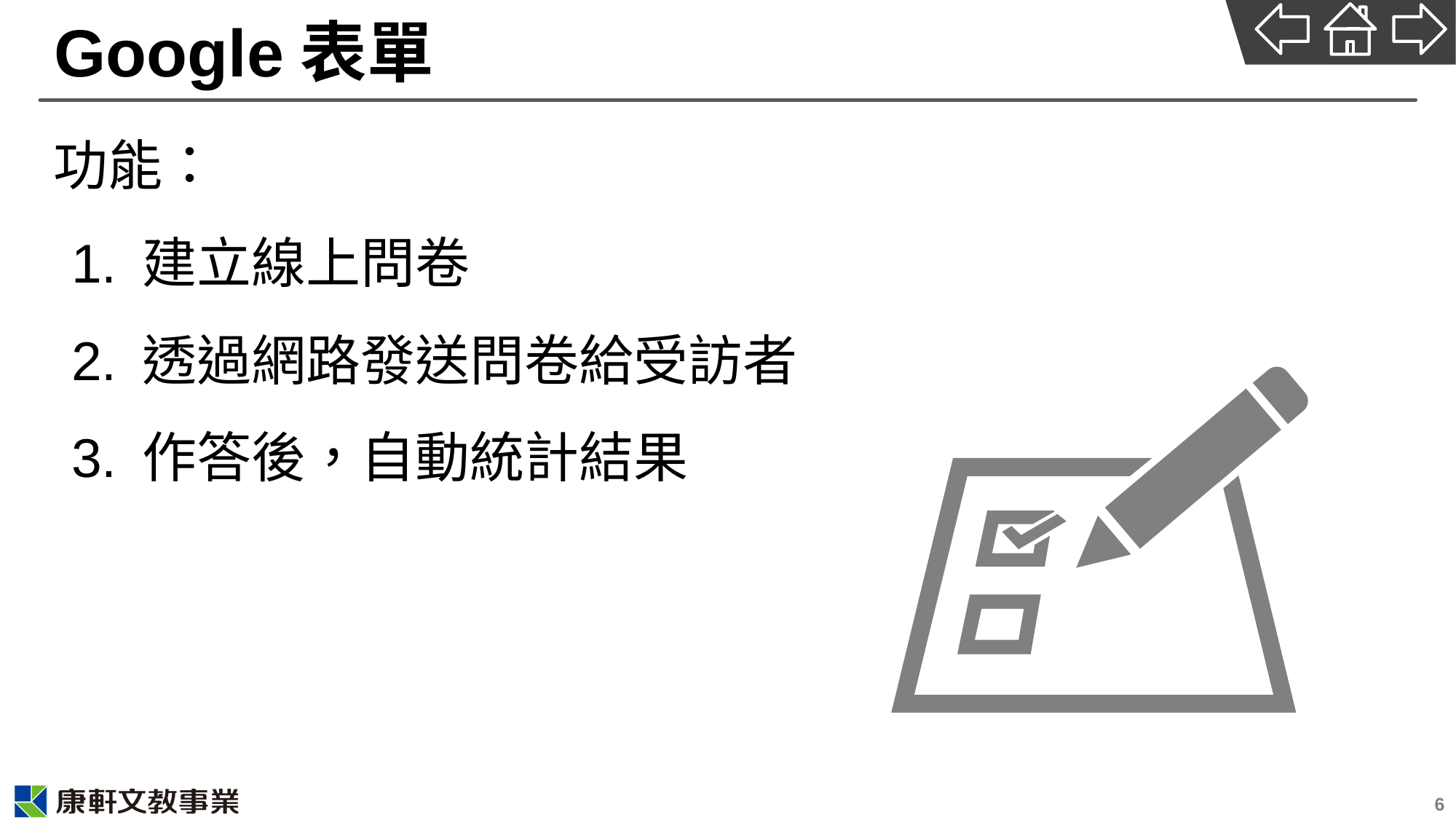

# Google表單
功能：
建立線上問卷
透過網路發送問卷給受訪者
作答後，自動統計結果

6